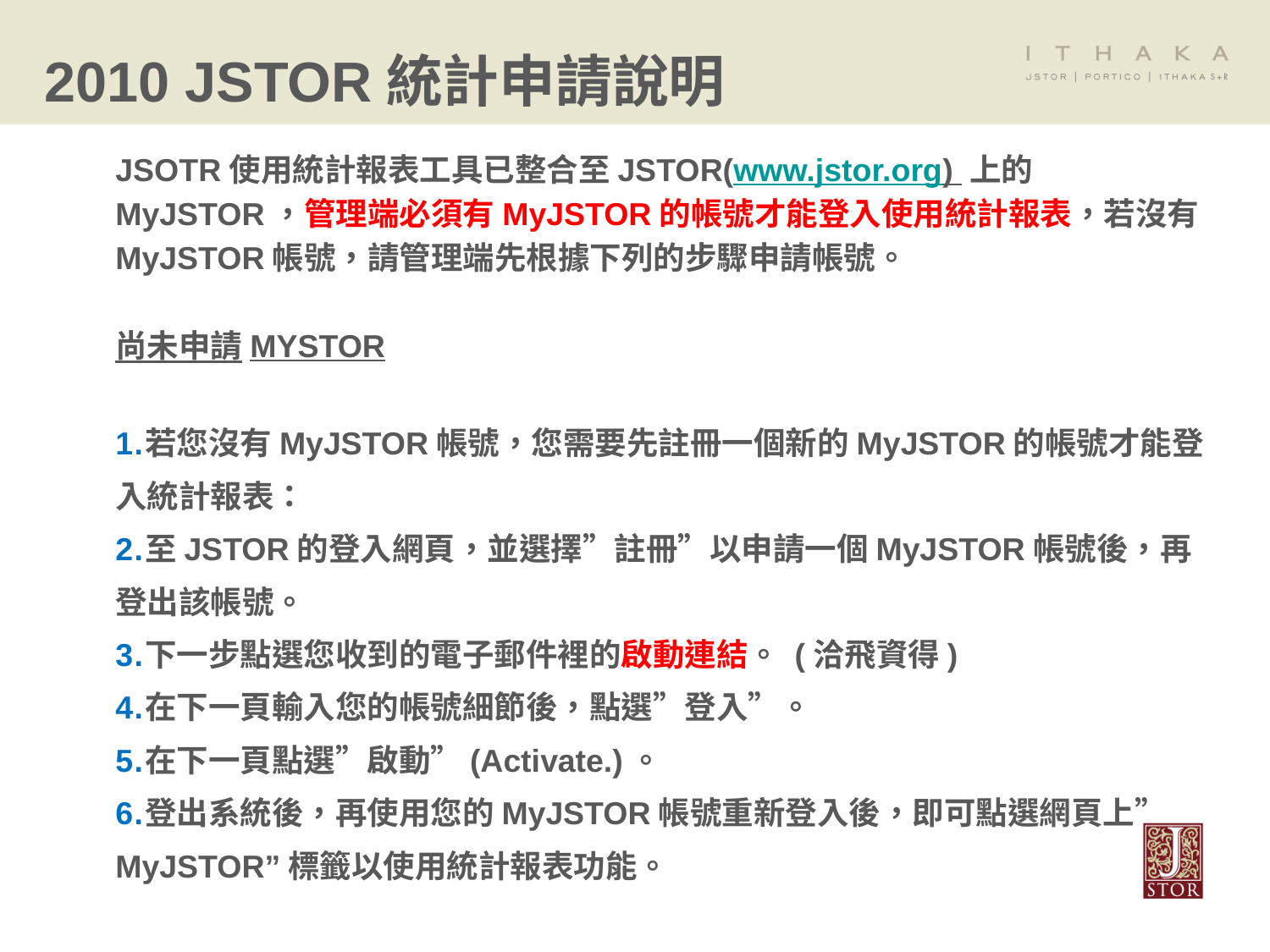

# 2010 JSTOR統計申請說明
JSOTR使用統計報表工具已整合至JSTOR(www.jstor.org) 上的MyJSTOR，管理端必須有MyJSTOR的帳號才能登入使用統計報表，若沒有MyJSTOR帳號，請管理端先根據下列的步驟申請帳號。

尚未申請MYSTOR

若您沒有MyJSTOR帳號，您需要先註冊一個新的MyJSTOR的帳號才能登入統計報表：
至JSTOR的登入網頁，並選擇”註冊”以申請一個MyJSTOR帳號後，再登出該帳號。
下一步點選您收到的電子郵件裡的啟動連結。 (洽飛資得)
在下一頁輸入您的帳號細節後，點選”登入”。
在下一頁點選”啟動”(Activate.)。
登出系統後，再使用您的MyJSTOR帳號重新登入後，即可點選網頁上” MyJSTOR”標籤以使用統計報表功能。